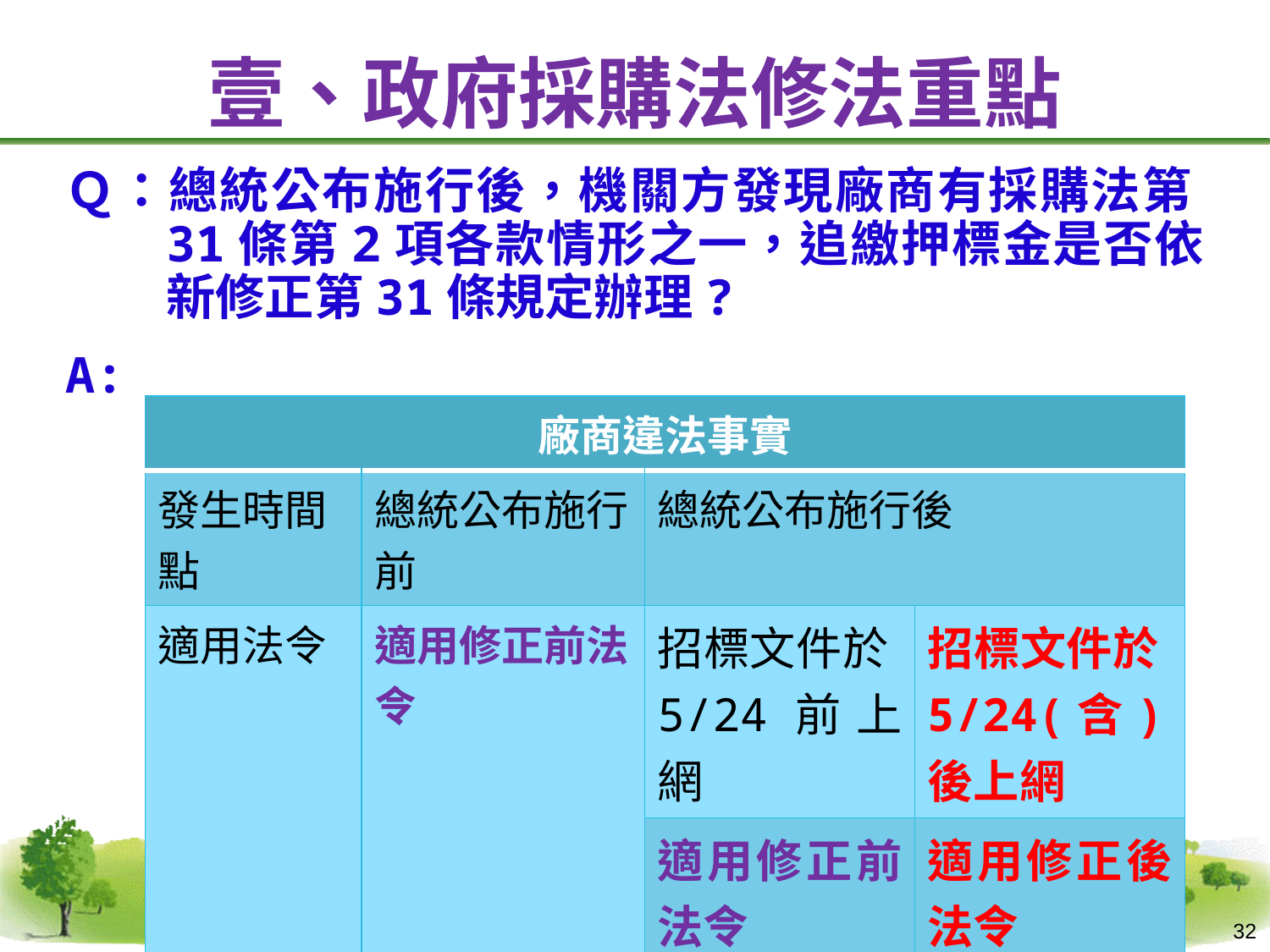

# 壹、政府採購法修法重點
Ｑ：總統公布施行後，機關方發現廠商有採購法第31條第2項各款情形之一，追繳押標金是否依新修正第31條規定辦理?
A:
| 廠商違法事實 |  |  |  |
| --- | --- | --- | --- |
| 發生時間點 | 總統公布施行前 | 總統公布施行後 |  |
| 適用法令 | 適用修正前法令 | 招標文件於5/24前上網 | 招標文件於5/24(含)後上網 |
|  |  | 適用修正前法令 | 適用修正後法令 |
32